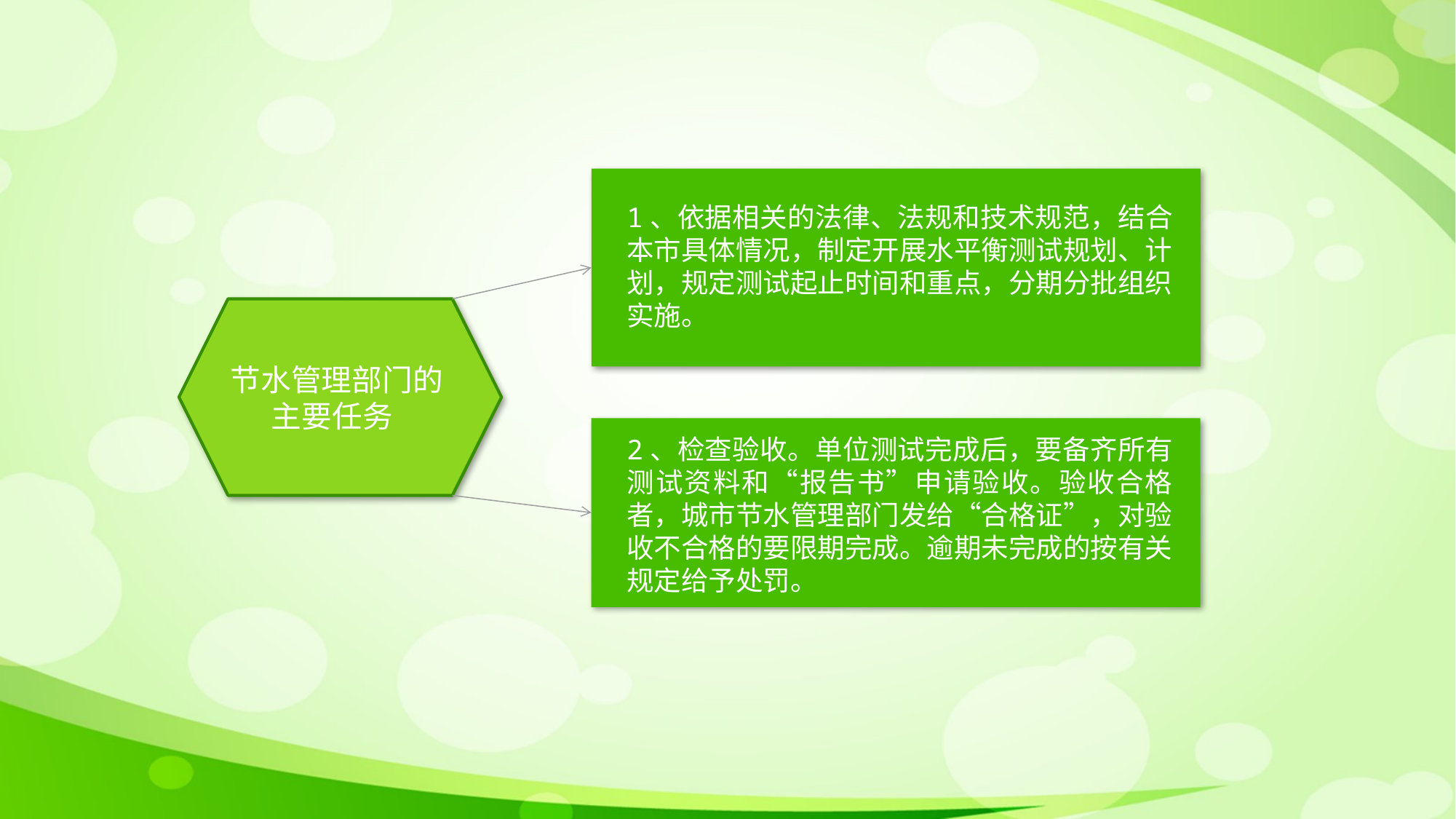

1、依据相关的法律、法规和技术规范，结合本市具体情况，制定开展水平衡测试规划、计划，规定测试起止时间和重点，分期分批组织实施。
节水管理部门的
     主要任务

2、检查验收。单位测试完成后，要备齐所有测试资料和“报告书”申请验收。验收合格者，城市节水管理部门发给“合格证”，对验收不合格的要限期完成。逾期未完成的按有关规定给予处罚。